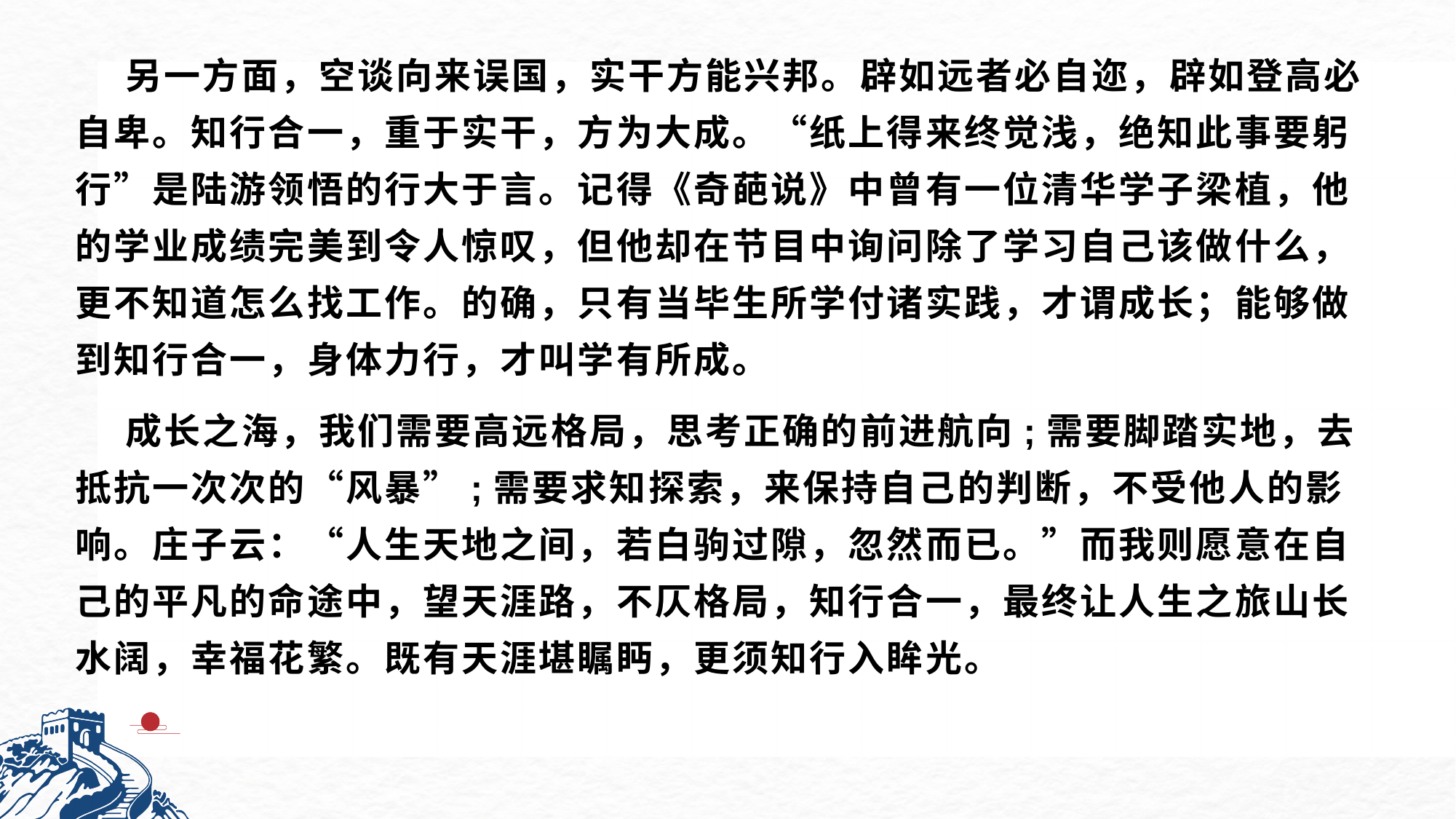

另一方面，空谈向来误国，实干方能兴邦。辟如远者必自迩，辟如登高必自卑。知行合一，重于实干，方为大成。“纸上得来终觉浅，绝知此事要躬行”是陆游领悟的行大于言。记得《奇葩说》中曾有一位清华学子梁植，他的学业成绩完美到令人惊叹，但他却在节目中询问除了学习自己该做什么，更不知道怎么找工作。的确，只有当毕生所学付诸实践，才谓成长；能够做到知行合一，身体力行，才叫学有所成。
    成长之海，我们需要高远格局，思考正确的前进航向;需要脚踏实地，去抵抗一次次的“风暴”;需要求知探索，来保持自己的判断，不受他人的影响。庄子云：“人生天地之间，若白驹过隙，忽然而已。”而我则愿意在自己的平凡的命途中，望天涯路，不仄格局，知行合一，最终让人生之旅山长水阔，幸福花繁。既有天涯堪瞩眄，更须知行入眸光。